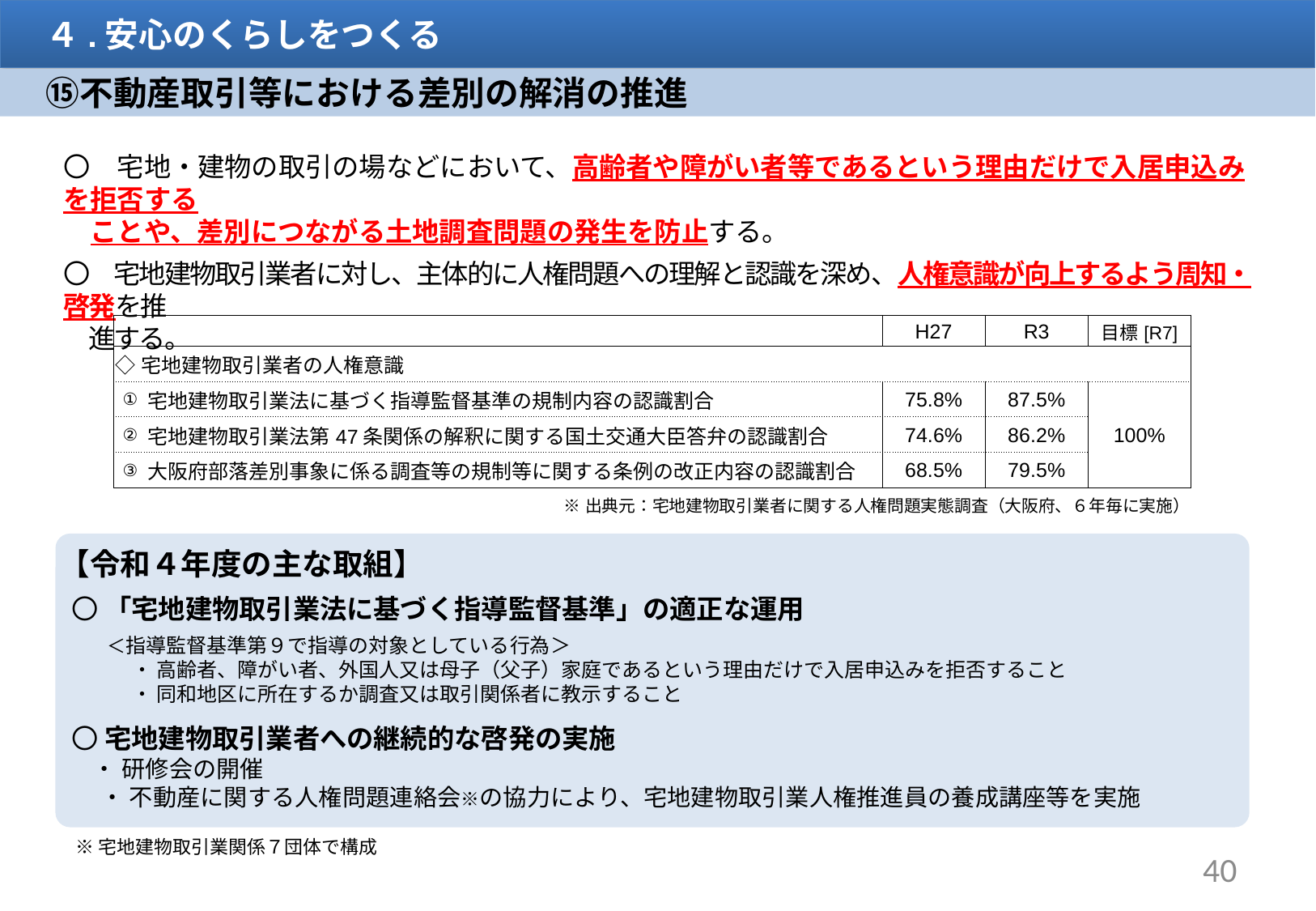

４.安心のくらしをつくる
　⑮不動産取引等における差別の解消の推進
〇　宅地・建物の取引の場などにおいて、高齢者や障がい者等であるという理由だけで入居申込みを拒否する
　ことや、差別につながる土地調査問題の発生を防止する。

〇　宅地建物取引業者に対し、主体的に人権問題への理解と認識を深め、人権意識が向上するよう周知・啓発を推
　進する。
|  |  | H27 | R3 | 目標[R7] |
| --- | --- | --- | --- | --- |
| ◇宅地建物取引業者の人権意識 |  |  |  |  |
| ① | 宅地建物取引業法に基づく指導監督基準の規制内容の認識割合 | 75.8% | 87.5% | 100% |
| ② | 宅地建物取引業法第47条関係の解釈に関する国土交通大臣答弁の認識割合 | 74.6% | 86.2% |  |
| ③ | 大阪府部落差別事象に係る調査等の規制等に関する条例の改正内容の認識割合 | 68.5% | 79.5% |  |
| ※出典元：宅地建物取引業者に関する人権問題実態調査（大阪府、６年毎に実施） |  |  |  |  |

〇 「宅地建物取引業法に基づく指導監督基準」の適正な運用

   　＜指導監督基準第９で指導の対象としている行為＞
　　　・ 高齢者、障がい者、外国人又は母子（父子）家庭であるという理由だけで入居申込みを拒否すること
　　　・ 同和地区に所在するか調査又は取引関係者に教示すること

〇 宅地建物取引業者への継続的な啓発の実施
   ・ 研修会の開催
　 ・ 不動産に関する人権問題連絡会※の協力により、宅地建物取引業人権推進員の養成講座等を実施
【令和４年度の主な取組】
※宅地建物取引業関係７団体で構成
40